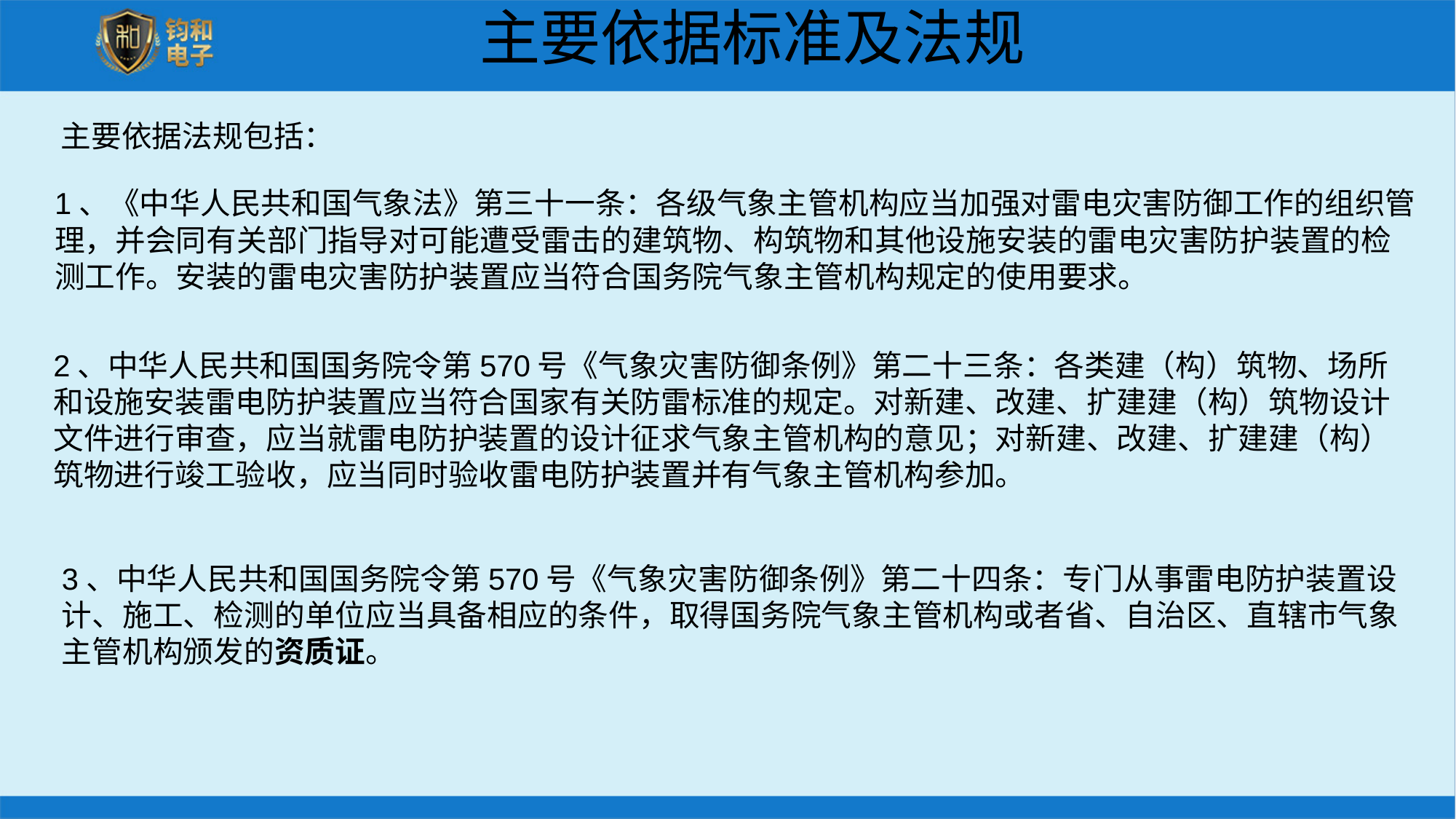

# 主要依据标准及法规
主要依据法规包括：
1、《中华人民共和国气象法》第三十一条：各级气象主管机构应当加强对雷电灾害防御工作的组织管理，并会同有关部门指导对可能遭受雷击的建筑物、构筑物和其他设施安装的雷电灾害防护装置的检测工作。安装的雷电灾害防护装置应当符合国务院气象主管机构规定的使用要求。
2、中华人民共和国国务院令第570号《气象灾害防御条例》第二十三条：各类建（构）筑物、场所和设施安装雷电防护装置应当符合国家有关防雷标准的规定。对新建、改建、扩建建（构）筑物设计文件进行审查，应当就雷电防护装置的设计征求气象主管机构的意见；对新建、改建、扩建建（构）筑物进行竣工验收，应当同时验收雷电防护装置并有气象主管机构参加。
3、中华人民共和国国务院令第570号《气象灾害防御条例》第二十四条：专门从事雷电防护装置设计、施工、检测的单位应当具备相应的条件，取得国务院气象主管机构或者省、自治区、直辖市气象主管机构颁发的资质证。